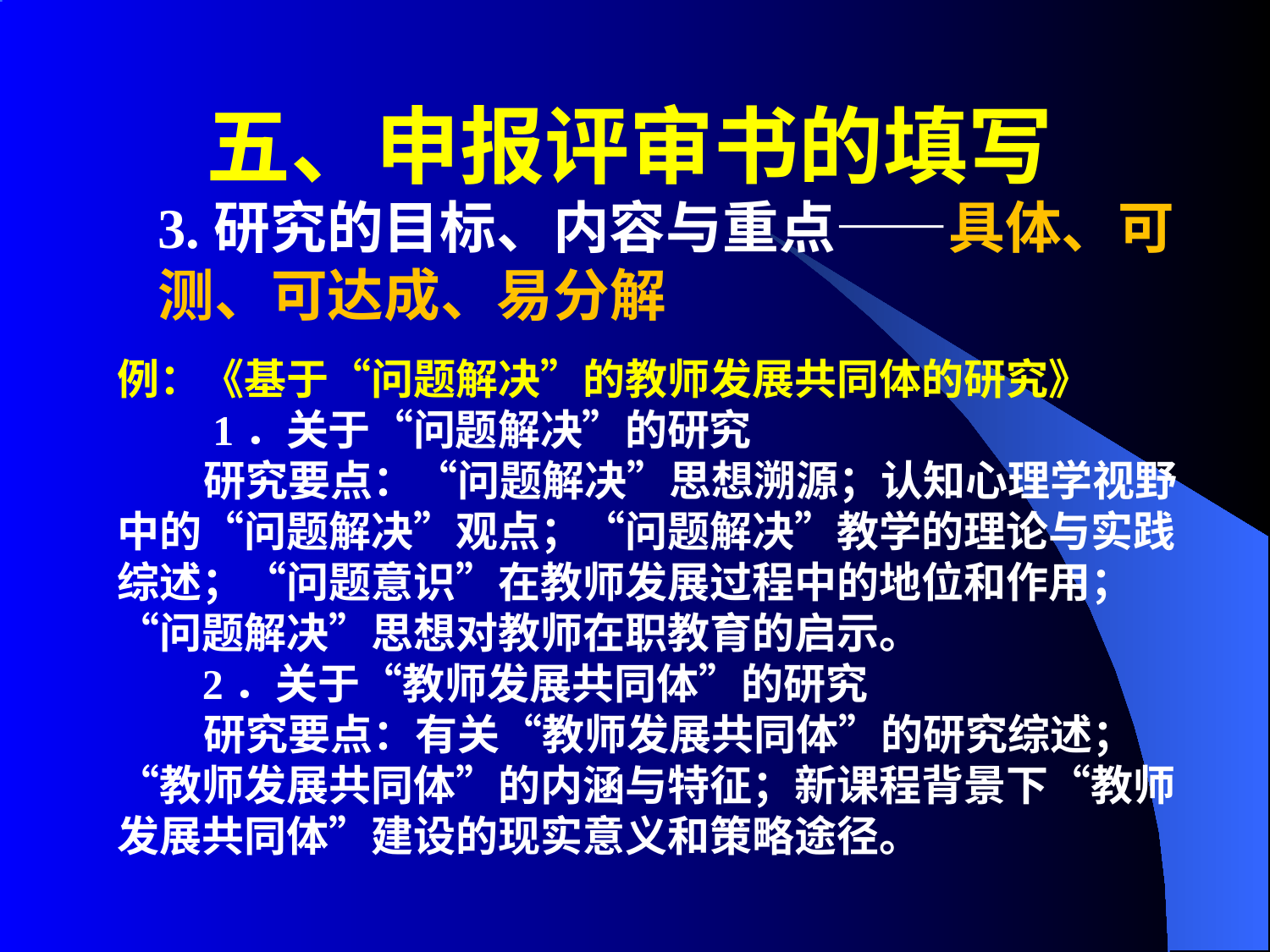

五、申报评审书的填写
3.研究的目标、内容与重点——具体、可测、可达成、易分解
例：《基于“问题解决”的教师发展共同体的研究》
         1．关于“问题解决”的研究
        研究要点：“问题解决”思想溯源；认知心理学视野中的“问题解决”观点；“问题解决”教学的理论与实践综述；“问题意识”在教师发展过程中的地位和作用；“问题解决”思想对教师在职教育的启示。
        2．关于“教师发展共同体”的研究
        研究要点：有关“教师发展共同体”的研究综述；“教师发展共同体”的内涵与特征；新课程背景下“教师发展共同体”建设的现实意义和策略途径。